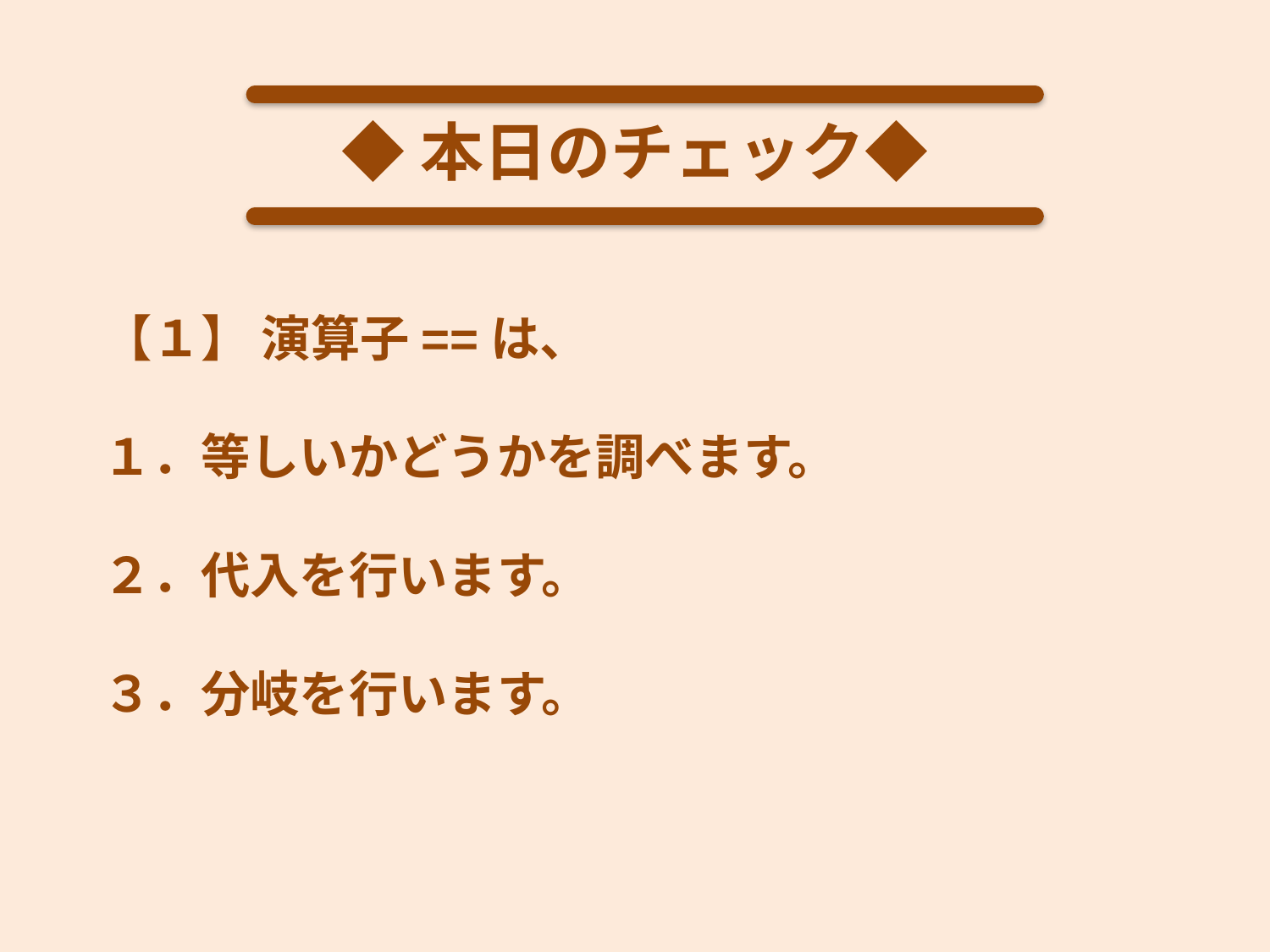

◆本日のチェック◆

【１】 演算子==は、

１．等しいかどうかを調べます。

２．代入を行います。

３．分岐を行います。